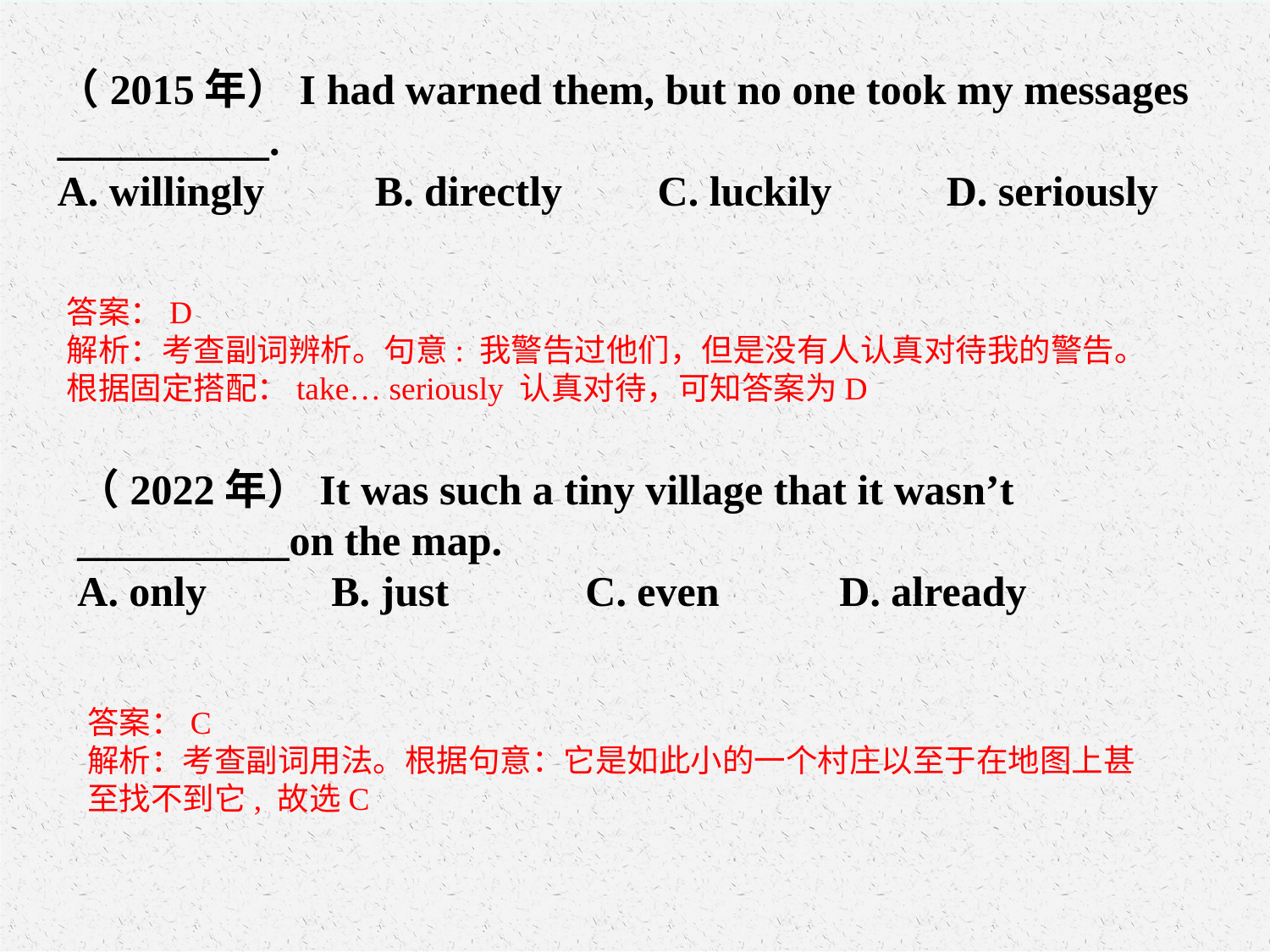

（2015年）I had warned them, but no one took my messages __________. A. willingly	      B. directly         C. luckily	D. seriously
答案：D解析：考查副词辨析。句意: 我警告过他们，但是没有人认真对待我的警告。根据固定搭配：take… seriously 认真对待，可知答案为D
（2022年）It was such a tiny village that it wasn’t __________on the map.A. only	B. just		C. even	D. already
答案：C解析：考查副词用法。根据句意：它是如此小的一个村庄以至于在地图上甚至找不到它, 故选C